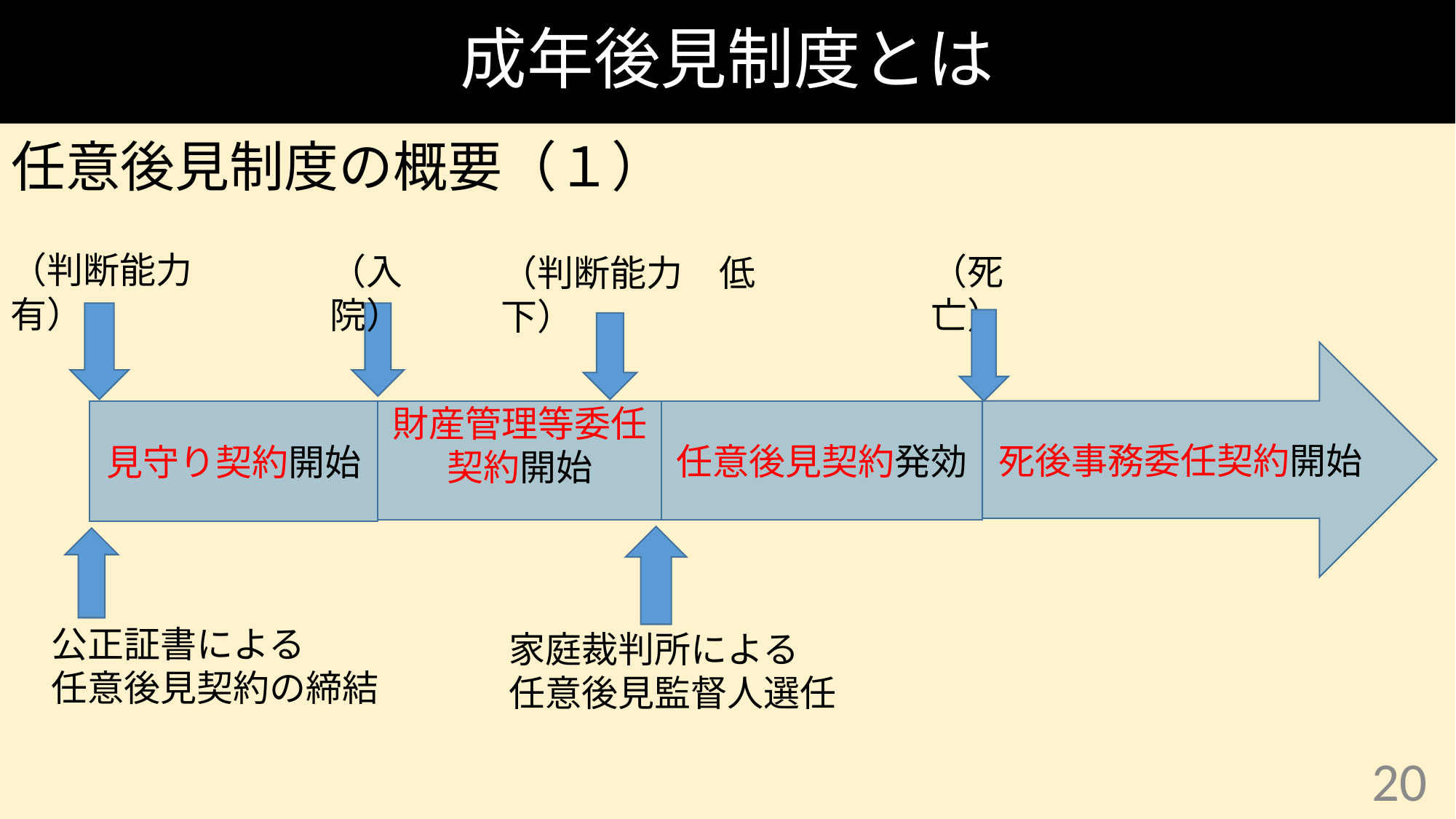

# 成年後見制度とは
任意後見制度の概要（１）

（判断能力　有）
（入院）
（死亡）
（判断能力　低下）

死後事務委任契約開始
財産管理等委任契約開始

見守り契約開始
任意後見契約発効

公正証書による
任意後見契約の締結
家庭裁判所による
任意後見監督人選任
20